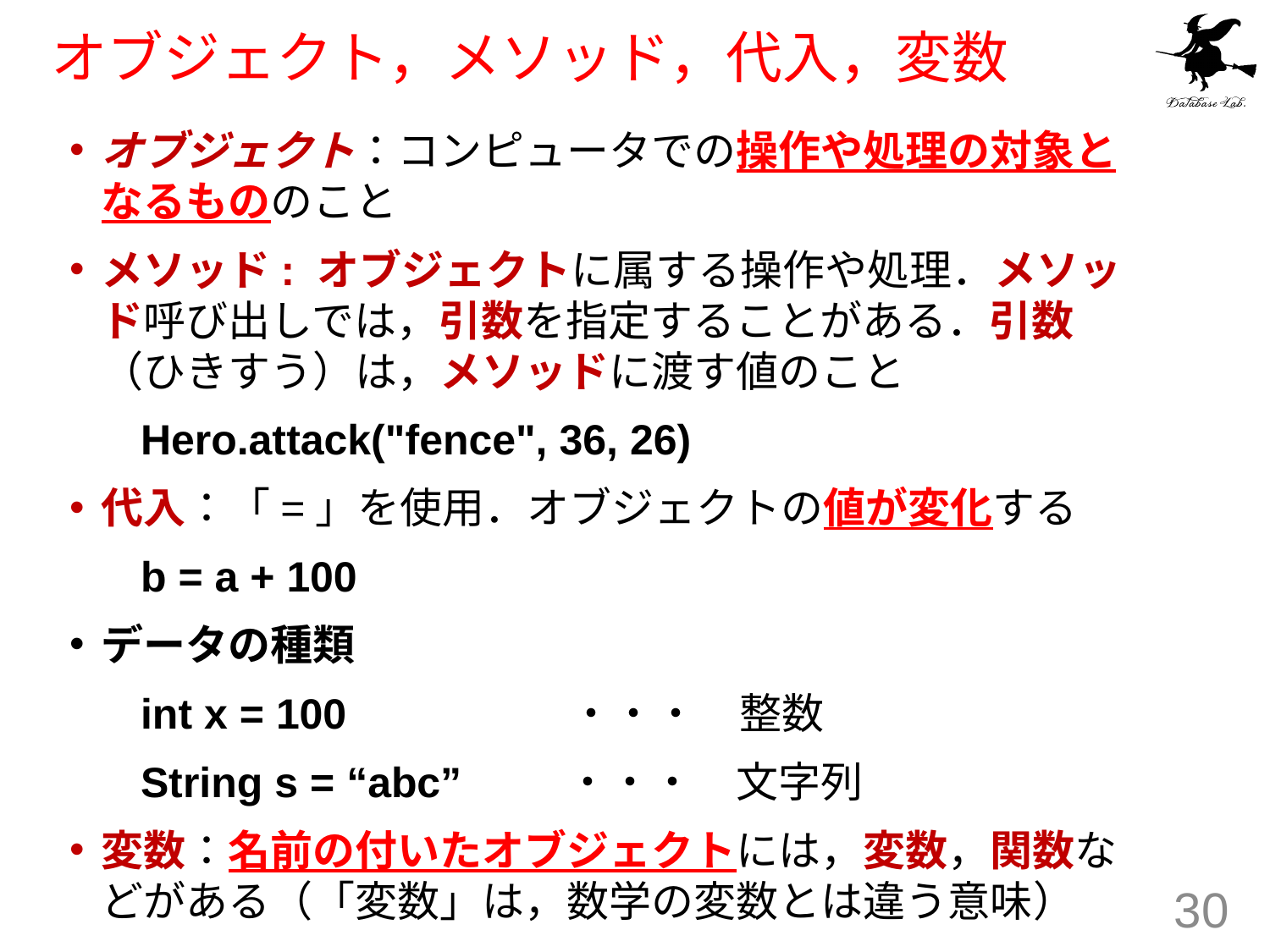

# オブジェクト，メソッド，代入，変数
オブジェクト：コンピュータでの操作や処理の対象となるもののこと
メソッド: オブジェクトに属する操作や処理．メソッド呼び出しでは，引数を指定することがある．引数（ひきすう）は，メソッドに渡す値のこと
      Hero.attack("fence", 36, 26)
代入：「=」を使用．オブジェクトの値が変化する
      b = a + 100
データの種類
      int x = 100                  ・・・　整数
      String s = “abc”        ・・・　文字列
変数：名前の付いたオブジェクトには，変数，関数などがある（「変数」は，数学の変数とは違う意味）
30